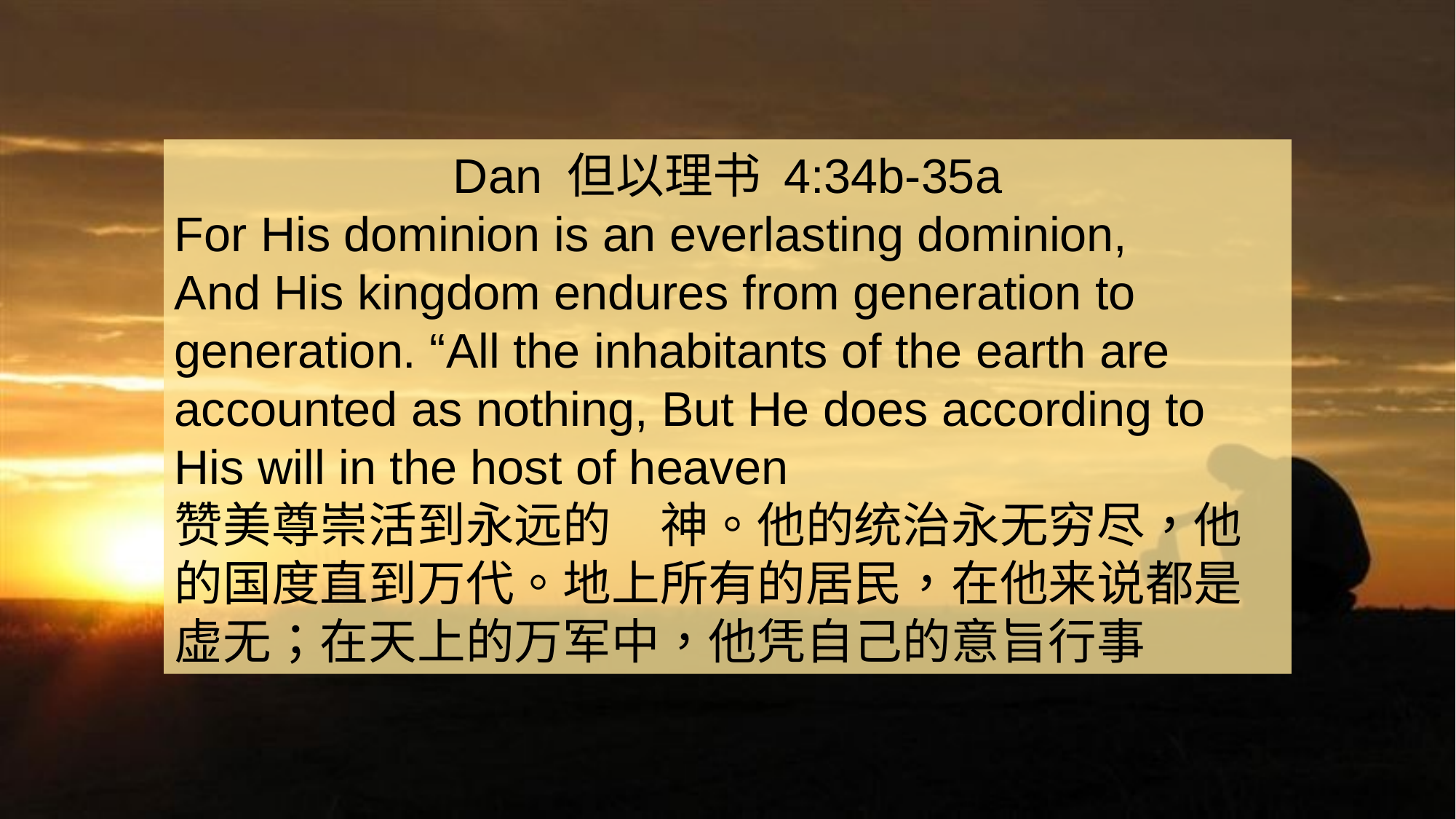

Dan 但以理书 4:34b-35a
For His dominion is an everlasting dominion,
And His kingdom endures from generation to generation. “All the inhabitants of the earth are accounted as nothing, But He does according to His will in the host of heaven
赞美尊崇活到永远的　神。他的统治永无穷尽，他的国度直到万代。地上所有的居民，在他来说都是虚无；在天上的万军中，他凭自己的意旨行事